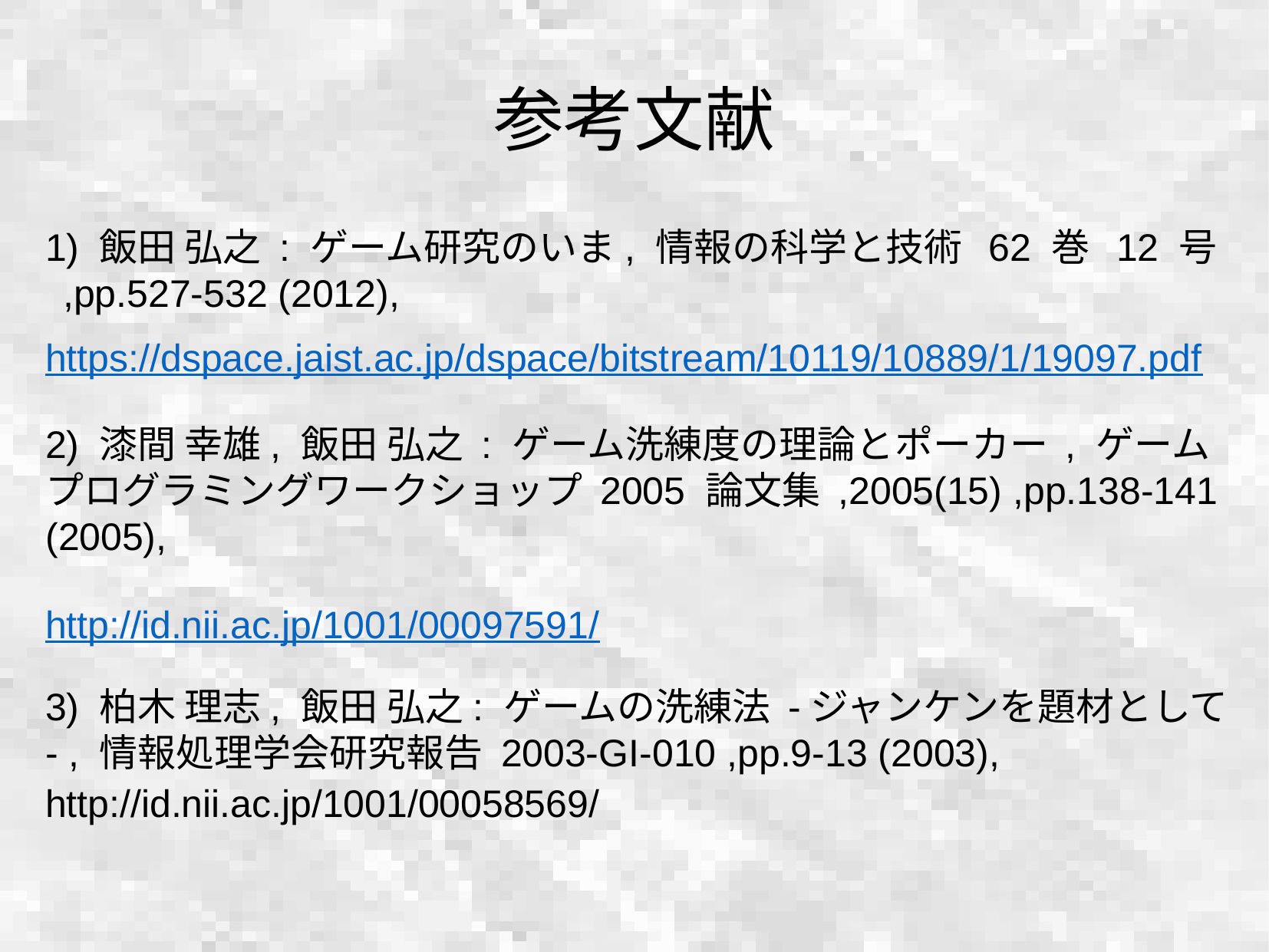

参考文献
1) 飯田 弘之 : ゲーム研究のいま, 情報の科学と技術  62 巻  12 号 ,pp.527-532 (2012),
https://dspace.jaist.ac.jp/dspace/bitstream/10119/10889/1/19097.pdf
2) 漆間 幸雄, 飯田 弘之 : ゲーム洗練度の理論とポーカー , ゲームプログラミングワークショップ 2005 論文集 ,2005(15) ,pp.138-141 (2005),
http://id.nii.ac.jp/1001/00097591/
3) 柏木 理志, 飯田 弘之: ゲームの洗練法 -ジャンケンを題材として- , 情報処理学会研究報告 2003-GI-010 ,pp.9-13 (2003),
http://id.nii.ac.jp/1001/00058569/